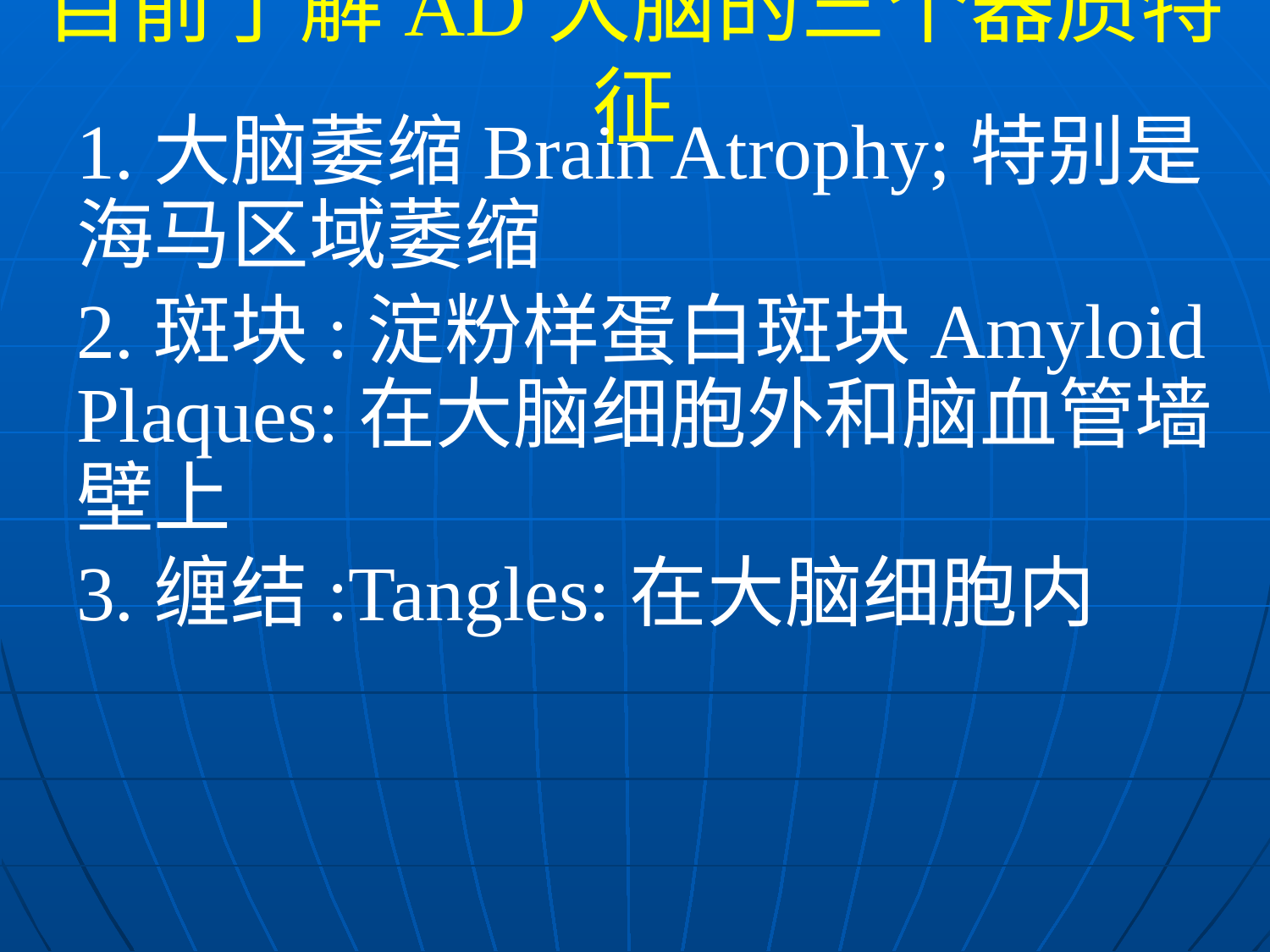

目前了解AD大脑的三个器质特征
1.大脑萎缩Brain Atrophy;特别是海马区域萎缩
2.斑块:淀粉样蛋白斑块Amyloid Plaques:在大脑细胞外和脑血管墙壁上
3.缠结:Tangles:在大脑细胞内